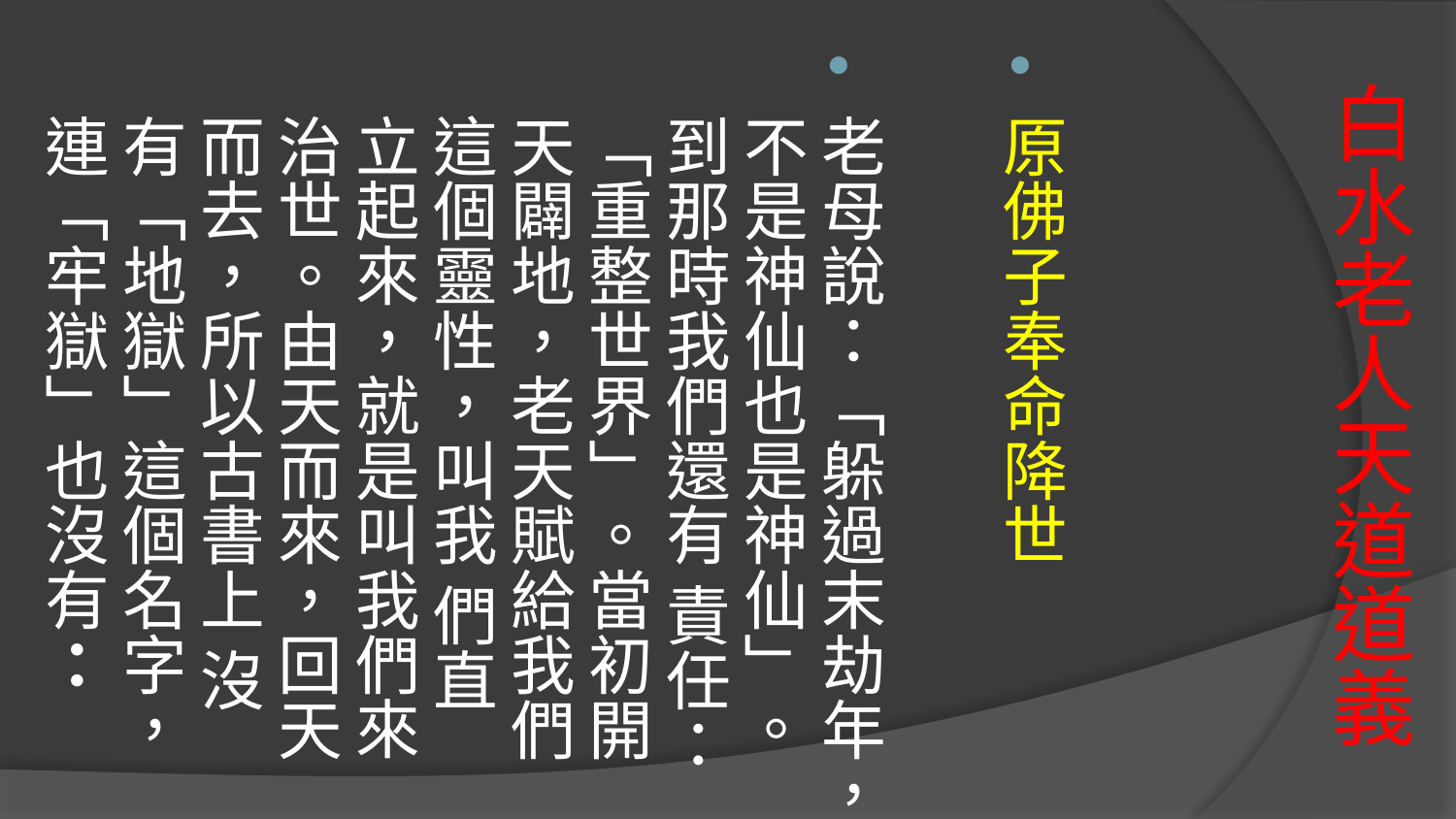

原佛子奉命降世

老母說：「躲過末劫年，不是神仙也是神仙」。到那時我們還有 責任：「重整世界」。當初開天闢地，老天賦給我們這個靈性，叫我 們直立起來，就是叫我們來治世。由天而來，回天而去，所以古書上 沒有「地獄」這個名字，連「牢獄」也沒有：
# 白水老人天道道義